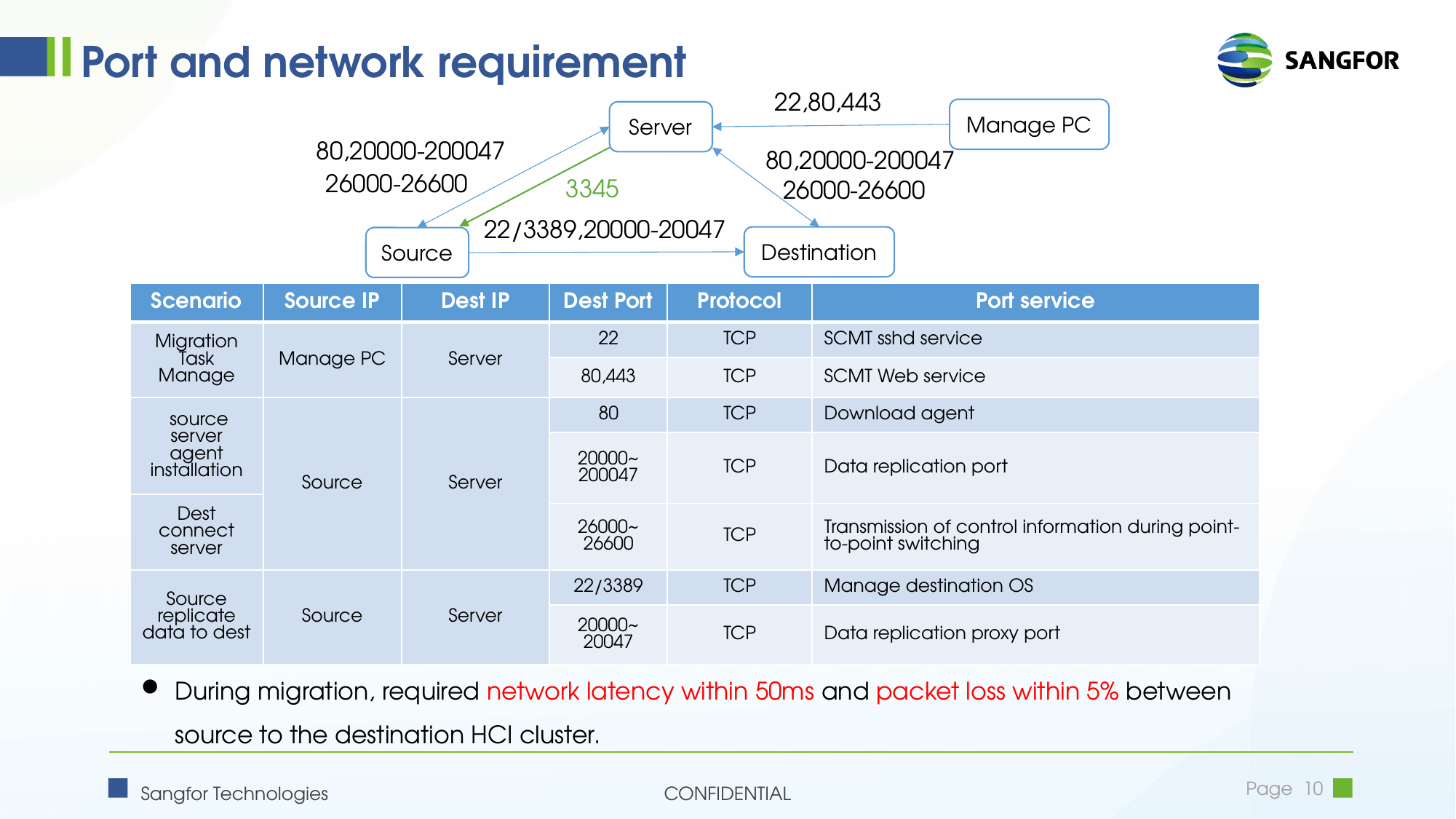

Port and network requirement
22,80,443
Manage PC
Server
80,20000-200047
80,20000-200047
26000-26600
3345
26000-26600
22/3389,20000-20047
Destination
Source
| Scenario | Source IP | Dest IP | Dest Port | Protocol | Port service |
| --- | --- | --- | --- | --- | --- |
| Migration Task Manage | Manage PC | Server | 22 | TCP | SCMT sshd service |
|  | 管理PC | SCMT | 80,443 | TCP | SCMT Web service |
| source server agent installation | Source | Server | 80 | TCP | Download agent |
|  |  |  | 20000~ 200047 | TCP | Data replication port |
| Dest connect server |  |  |  |  |  |
|  |  |  | 26000~ 26600 | TCP | Transmission of control information during point-to-point switching |
| Source replicate data to dest | Source | Server | 22/3389 | TCP | Manage destination OS |
|  |  |  | 20000~ 20047 | TCP | Data replication proxy port |
During migration, required network latency within 50ms and packet loss within 5% between source to the destination HCI cluster.
Sangfor Technologies
CONFIDENTIAL
Page  10